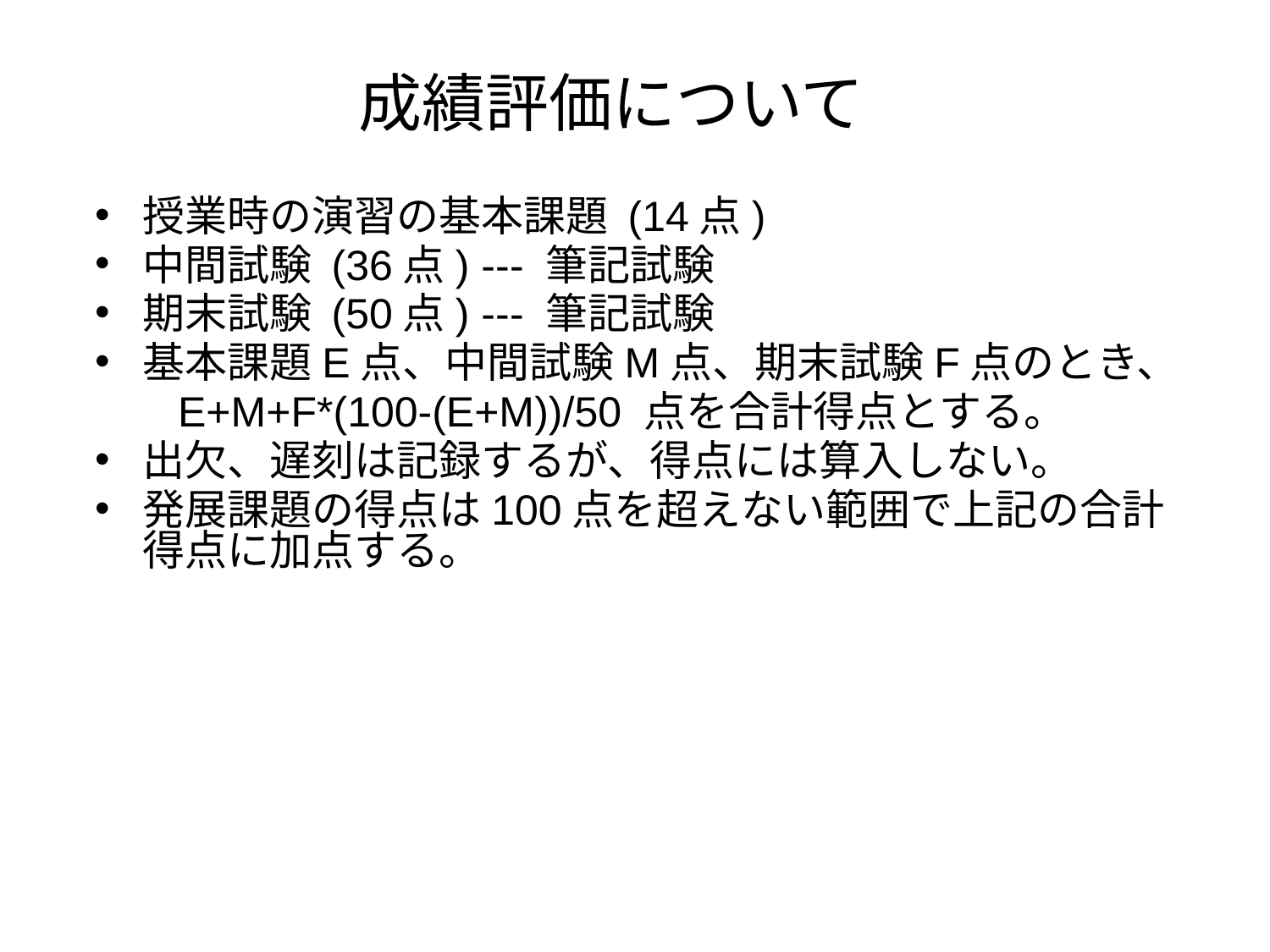

# 成績評価について
授業時の演習の基本課題 (14点)
中間試験 (36点) --- 筆記試験
期末試験 (50点) --- 筆記試験
基本課題E点、中間試験M点、期末試験F点のとき、
       E+M+F*(100-(E+M))/50 点を合計得点とする。
出欠、遅刻は記録するが、得点には算入しない。
発展課題の得点は100点を超えない範囲で上記の合計得点に加点する。